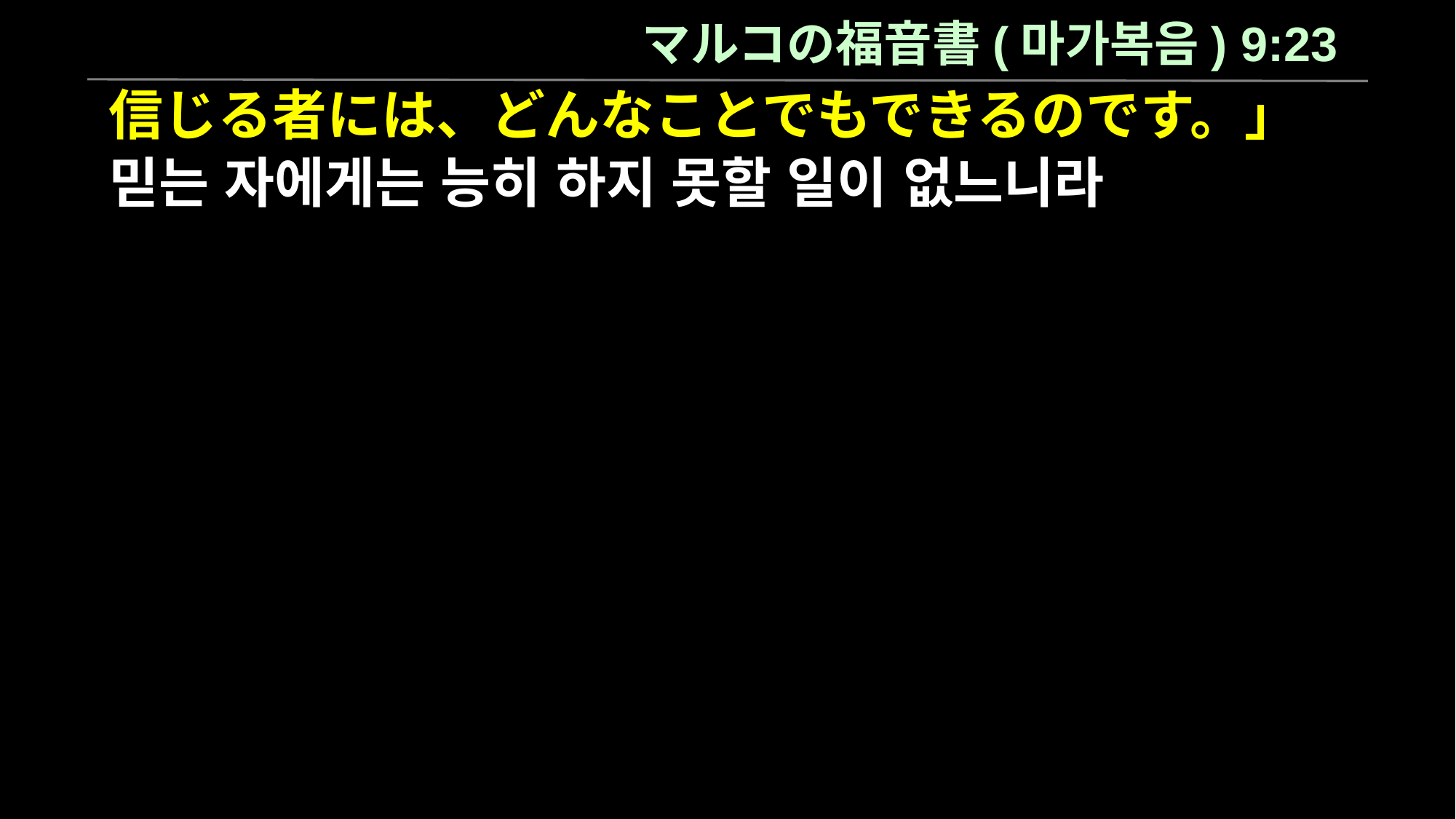

マルコの福音書(마가복음) 9:23

信じる者には、どんなことでもできるのです。」
믿는 자에게는 능히 하지 못할 일이 없느니라